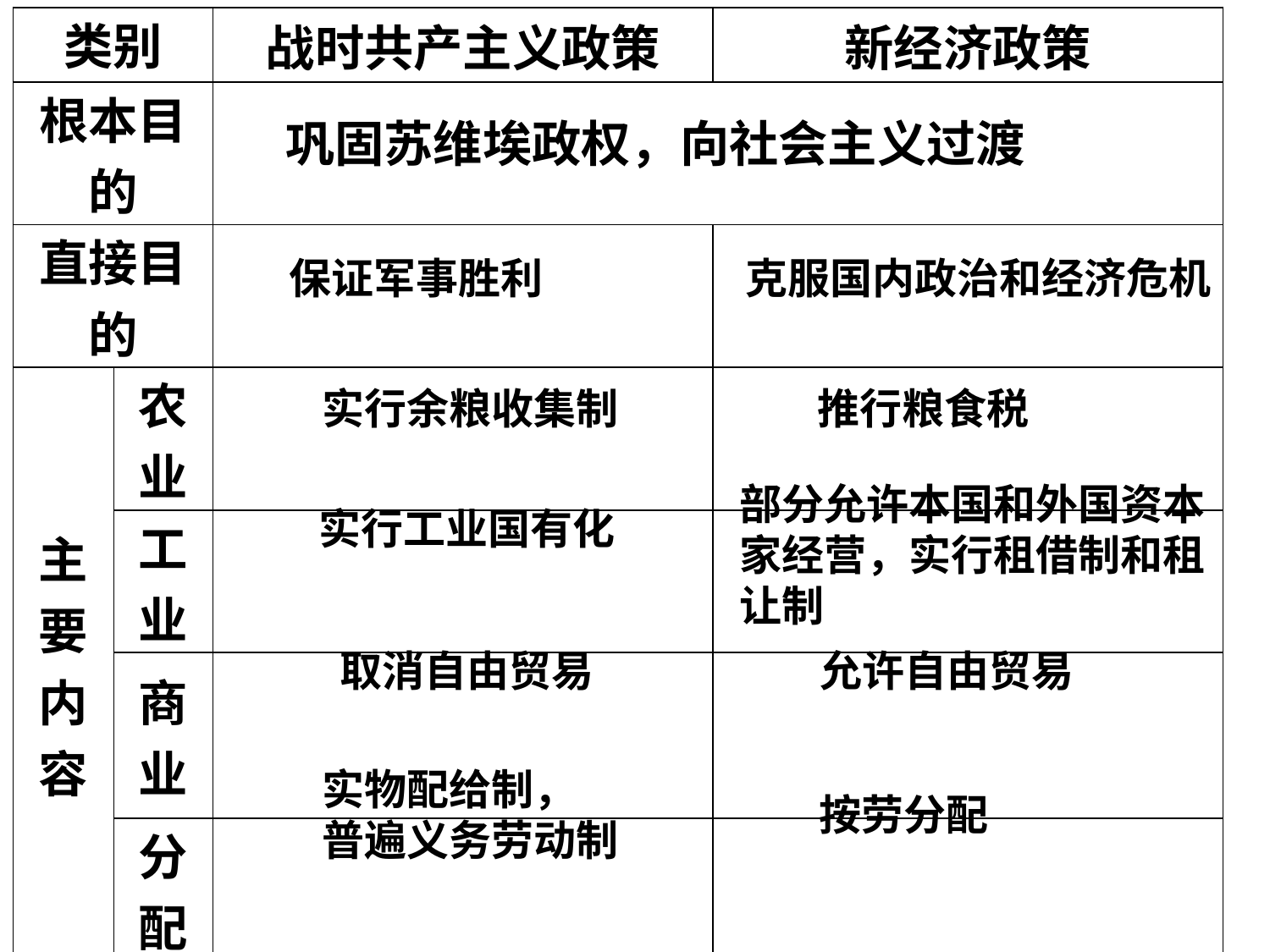

| 类别 |  | 战时共产主义政策 | 新经济政策 |
| --- | --- | --- | --- |
| 根本目的 |  |  |  |
| 直接目的 |  |  |  |
| 主要内容 | 农业 |  |  |
|  | 工业 |  |  |
|  | 商业 |  |  |
|  | 分配 |  |  |
| 特点 |  |  |  |
巩固苏维埃政权，向社会主义过渡
保证军事胜利
克服国内政治和经济危机
推行粮食税
实行余粮收集制
部分允许本国和外国资本家经营，实行租借制和租让制
实行工业国有化
允许自由贸易
取消自由贸易
实物配给制，
普遍义务劳动制
按劳分配